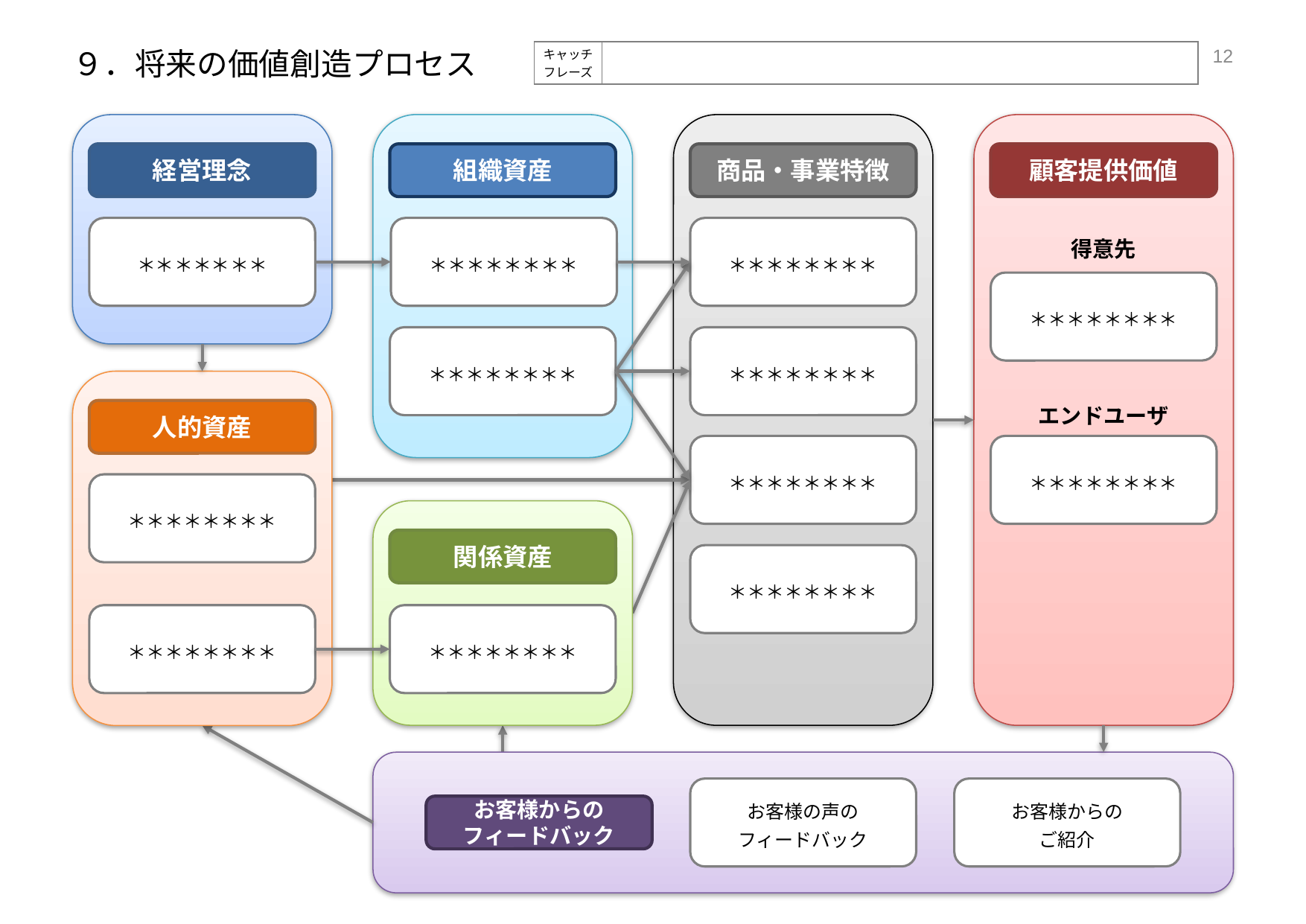

| キャッチ フレーズ |  |
| --- | --- |
# ９．将来の価値創造プロセス
12

経営理念
組織資産
商品・事業特徴
顧客提供価値
＊＊＊＊＊＊＊
＊＊＊＊＊＊＊＊
＊＊＊＊＊＊＊＊
得意先
＊＊＊＊＊＊＊＊
＊＊＊＊＊＊＊＊
＊＊＊＊＊＊＊＊

人的資産
エンドユーザ
＊＊＊＊＊＊＊＊
＊＊＊＊＊＊＊＊
＊＊＊＊＊＊＊＊

関係資産
気さくな人柄で
話しやすい
＊＊＊＊＊＊＊＊
＊＊＊＊＊＊＊＊
＊＊＊＊＊＊＊＊

お客様の声の
フィードバック
お客様からの
ご紹介
お客様からの
フィードバック